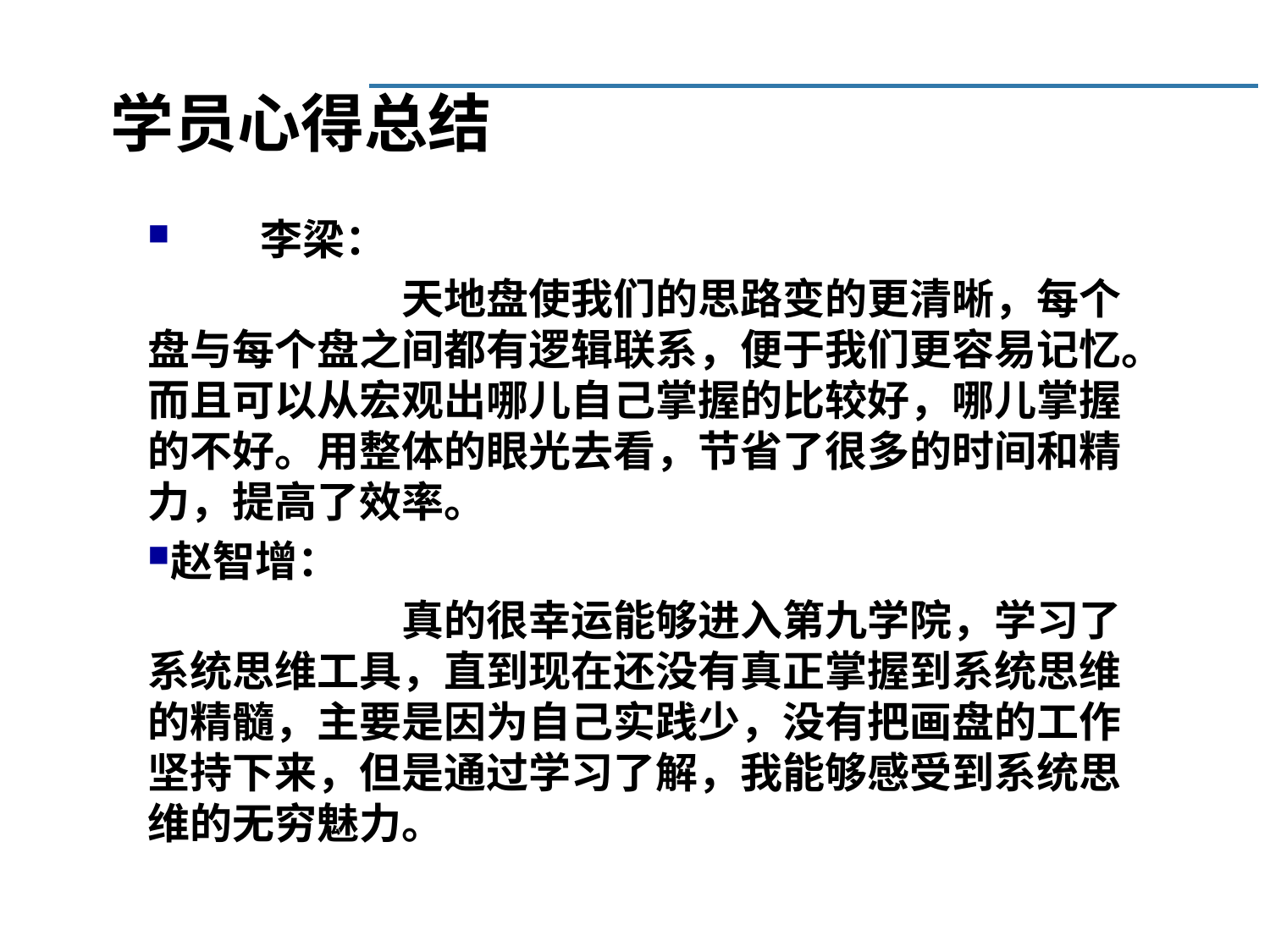

# 学员心得总结
李梁：
		天地盘使我们的思路变的更清晰，每个盘与每个盘之间都有逻辑联系，便于我们更容易记忆。而且可以从宏观出哪儿自己掌握的比较好，哪儿掌握的不好。用整体的眼光去看，节省了很多的时间和精力，提高了效率。
赵智增：
		真的很幸运能够进入第九学院，学习了系统思维工具，直到现在还没有真正掌握到系统思维的精髓，主要是因为自己实践少，没有把画盘的工作坚持下来，但是通过学习了解，我能够感受到系统思维的无穷魅力。